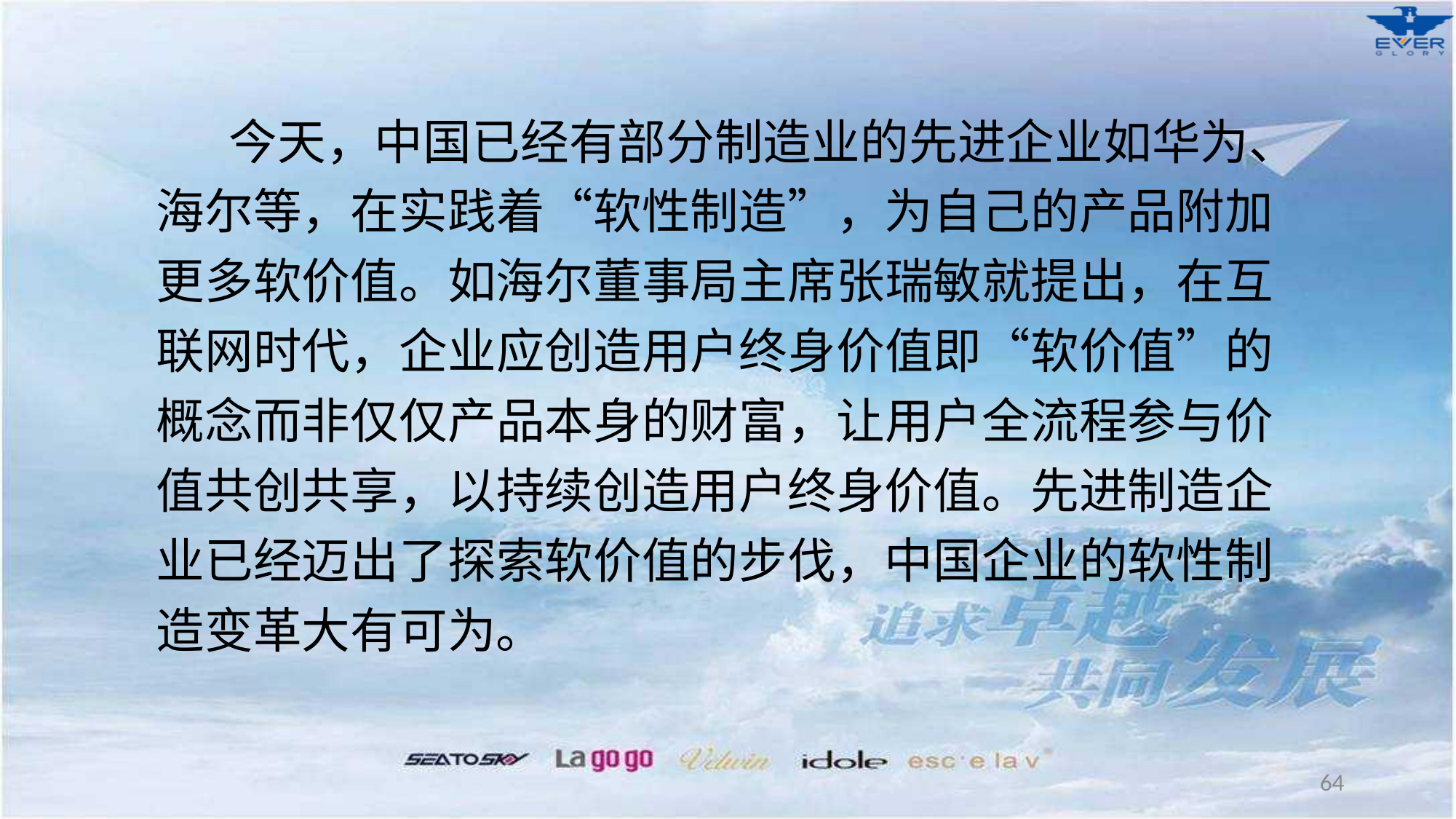

今天，中国已经有部分制造业的先进企业如华为、海尔等，在实践着“软性制造”，为自己的产品附加更多软价值。如海尔董事局主席张瑞敏就提出，在互联网时代，企业应创造用户终身价值即“软价值”的概念而非仅仅产品本身的财富，让用户全流程参与价值共创共享，以持续创造用户终身价值。先进制造企业已经迈出了探索软价值的步伐，中国企业的软性制造变革大有可为。
64